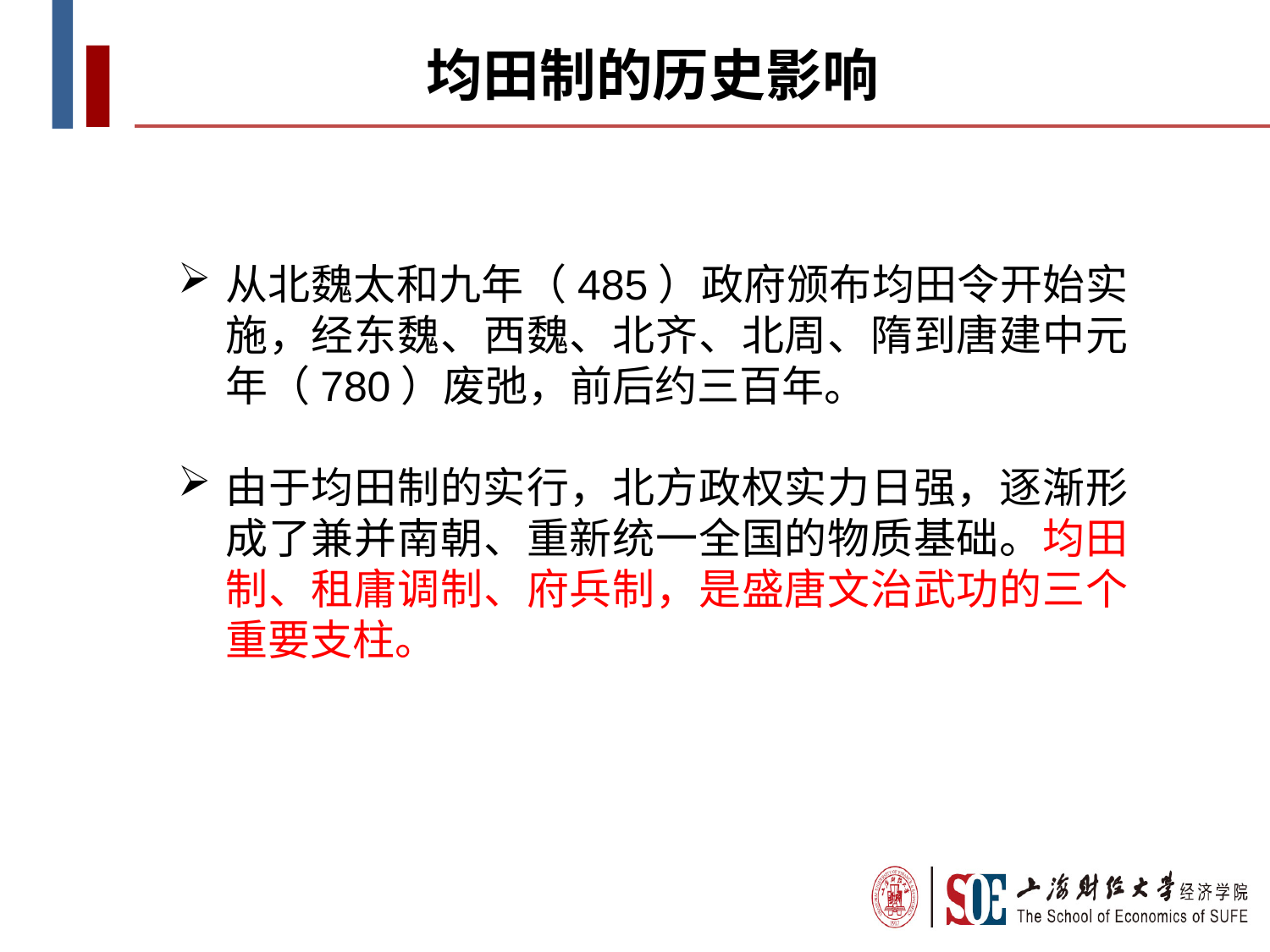

均田制的历史影响

从北魏太和九年（485）政府颁布均田令开始实施，经东魏、西魏、北齐、北周、隋到唐建中元年（780）废弛，前后约三百年。

由于均田制的实行，北方政权实力日强，逐渐形成了兼并南朝、重新统一全国的物质基础。均田制、租庸调制、府兵制，是盛唐文治武功的三个重要支柱。